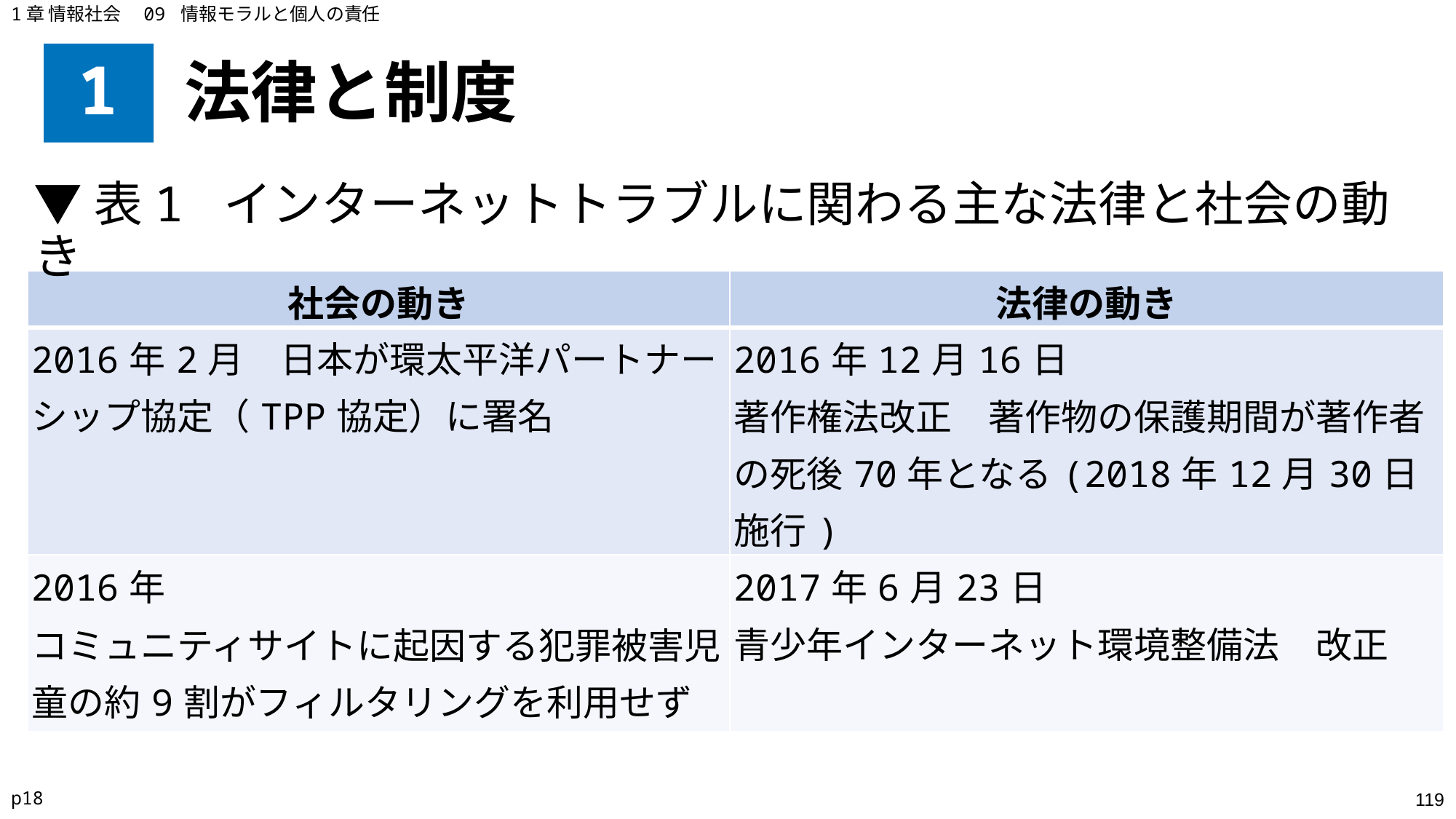

1章 情報社会　09 情報モラルと個人の責任

# 1
法律と制度
▼表1 インターネットトラブルに関わる主な法律と社会の動き
| 社会の動き | 法律の動き |
| --- | --- |
| 2016年2月　日本が環太平洋パートナーシップ協定（TPP協定）に署名 | 2016年12月16日　 著作権法改正　著作物の保護期間が著作者の死後70年となる(2018年12月30日施行) |
| 2016年 コミュニティサイトに起因する犯罪被害児童の約9割がフィルタリングを利用せず | 2017年6月23日　 青少年インターネット環境整備法　改正 |
p18
119